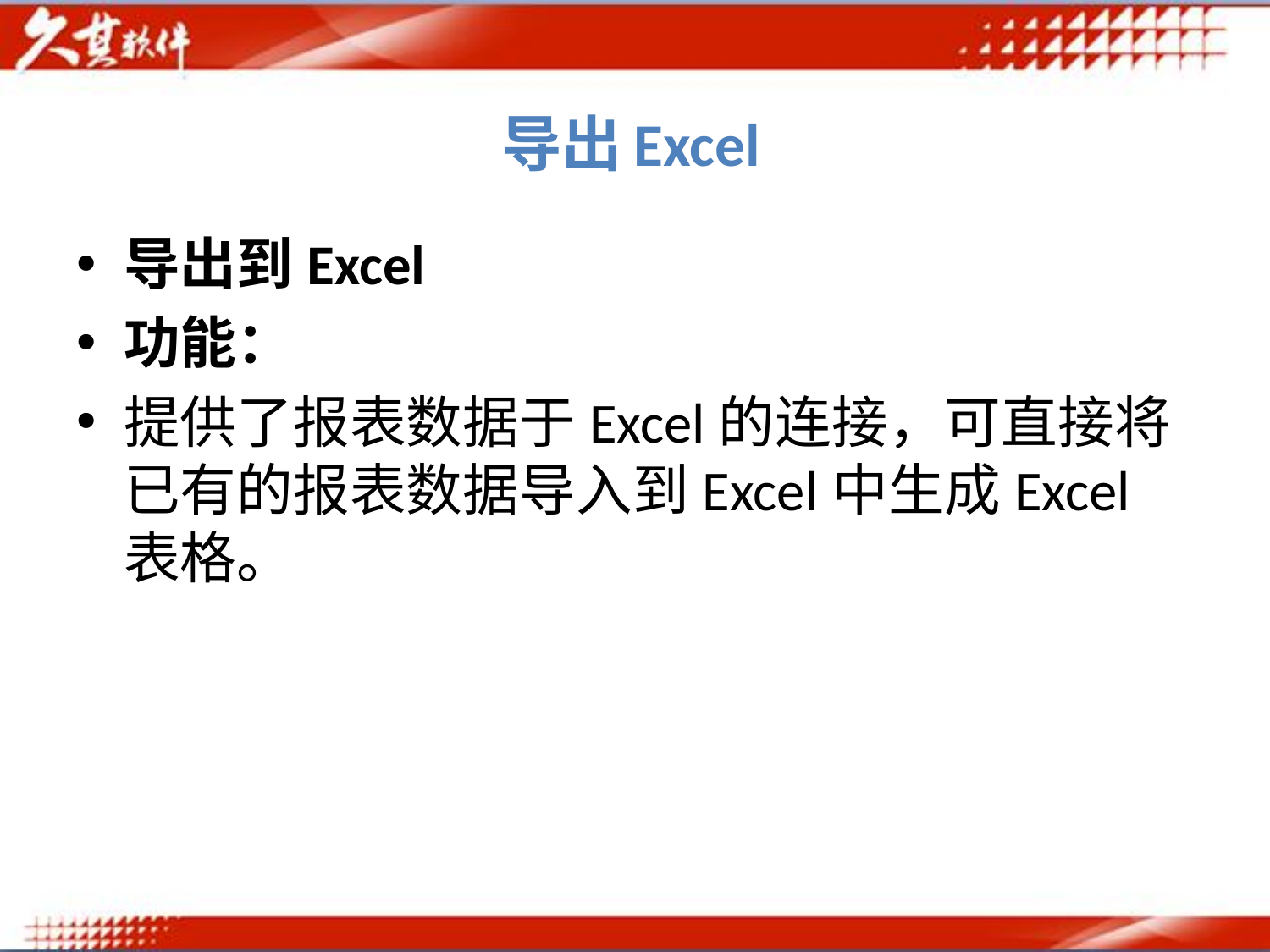

# 导出Excel
导出到Excel
功能：
提供了报表数据于Excel的连接，可直接将已有的报表数据导入到Excel中生成Excel表格。